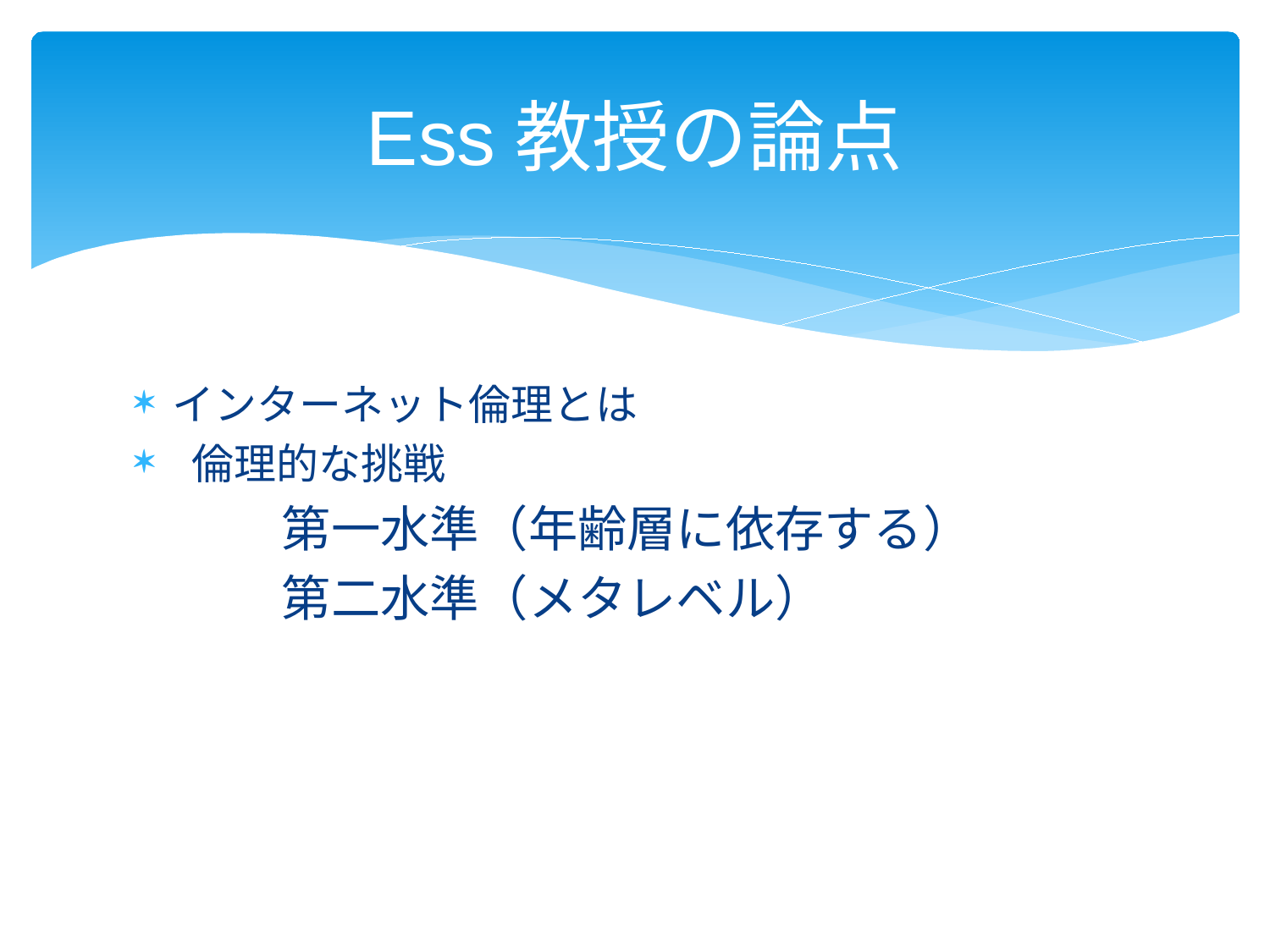

# Ess教授の論点
インターネット倫理とは
 倫理的な挑戦
　　　第一水準（年齢層に依存する）
　　　第二水準（メタレベル）